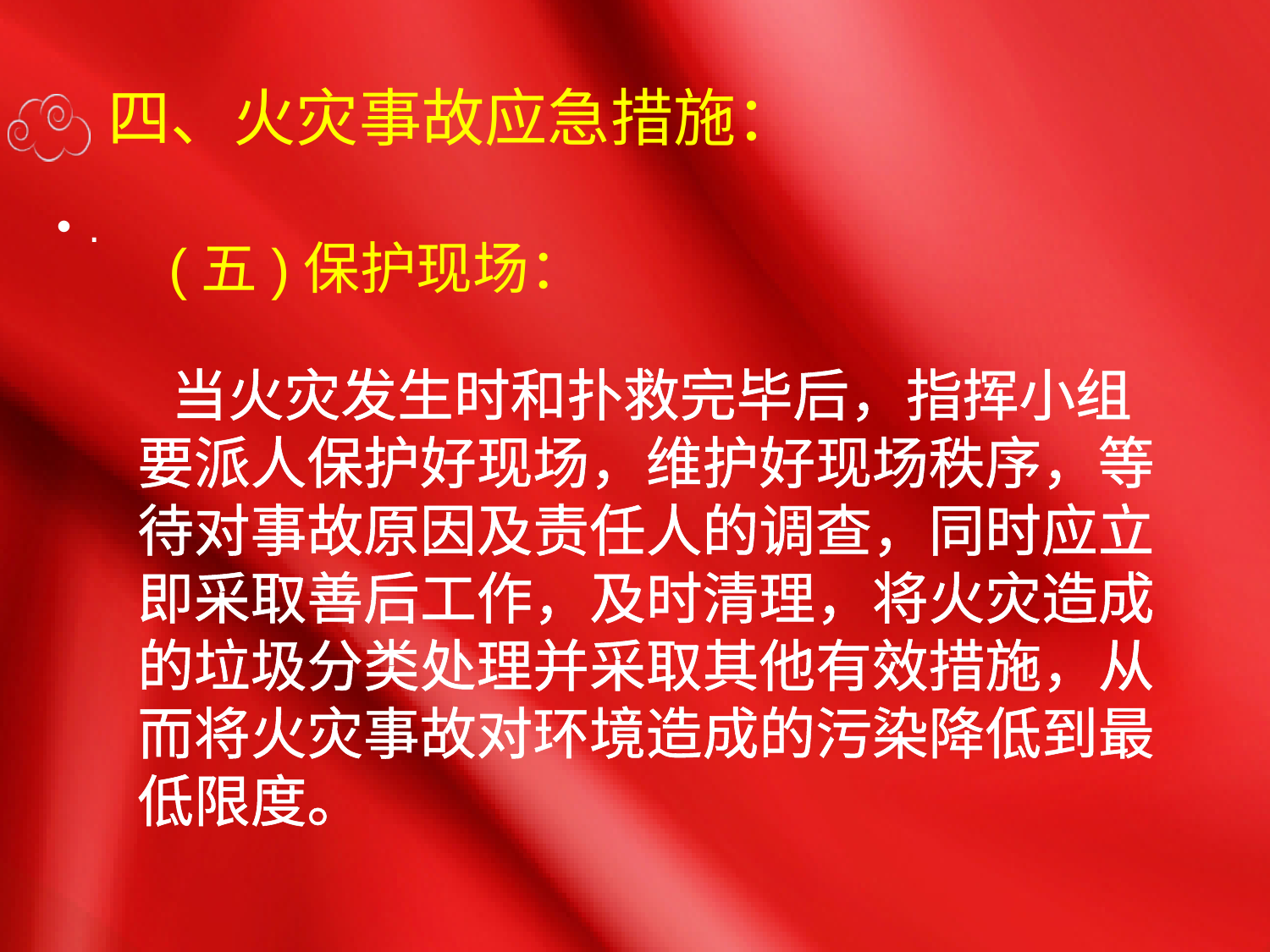

# 四、火灾事故应急措施：
.

  (五)保护现场：

  当火灾发生时和扑救完毕后，指挥小组要派人保护好现场，维护好现场秩序，等待对事故原因及责任人的调查，同时应立即采取善后工作，及时清理，将火灾造成的垃圾分类处理并采取其他有效措施，从而将火灾事故对环境造成的污染降低到最低限度。